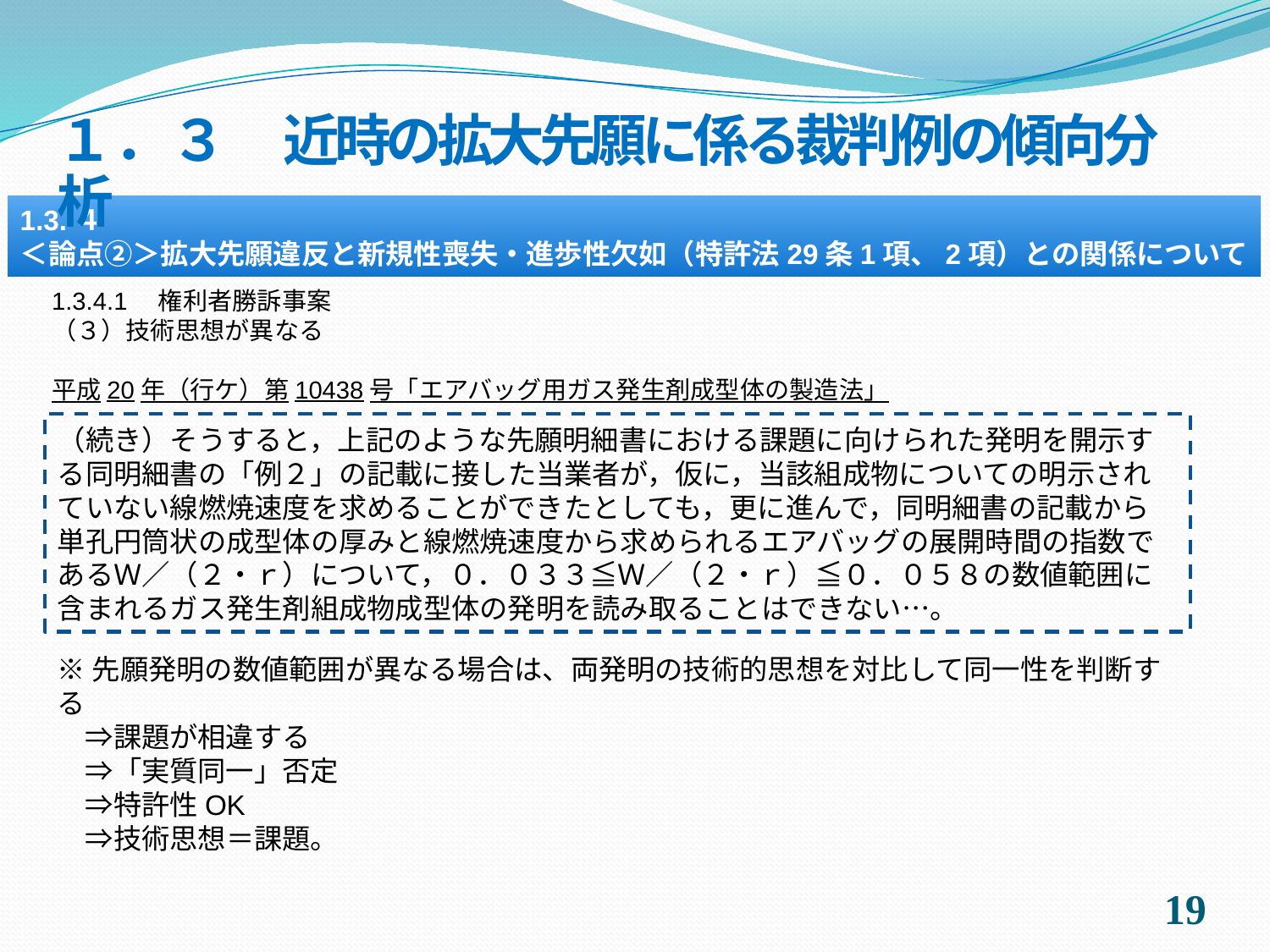

１．３　近時の拡大先願に係る裁判例の傾向分析
1.3.４
＜論点②＞拡大先願違反と新規性喪失・進歩性欠如（特許法29条1項、2項）との関係について
1.3.4.1　権利者勝訴事案
（３）技術思想が異なる

平成20年（行ケ）第10438号「エアバッグ用ガス発生剤成型体の製造法」

（続き）そうすると，上記のような先願明細書における課題に向けられた発明を開示する同明細書の「例２」の記載に接した当業者が，仮に，当該組成物についての明示されていない線燃焼速度を求めることができたとしても，更に進んで，同明細書の記載から単孔円筒状の成型体の厚みと線燃焼速度から求められるエアバッグの展開時間の指数であるＷ／（２・ｒ）について，０．０３３≦Ｗ／（２・ｒ）≦０．０５８の数値範囲に含まれるガス発生剤組成物成型体の発明を読み取ることはできない…。
※先願発明の数値範囲が異なる場合は、両発明の技術的思想を対比して同一性を判断する
　⇒課題が相違する
　⇒「実質同一」否定
　⇒特許性OK
　⇒技術思想＝課題。
19